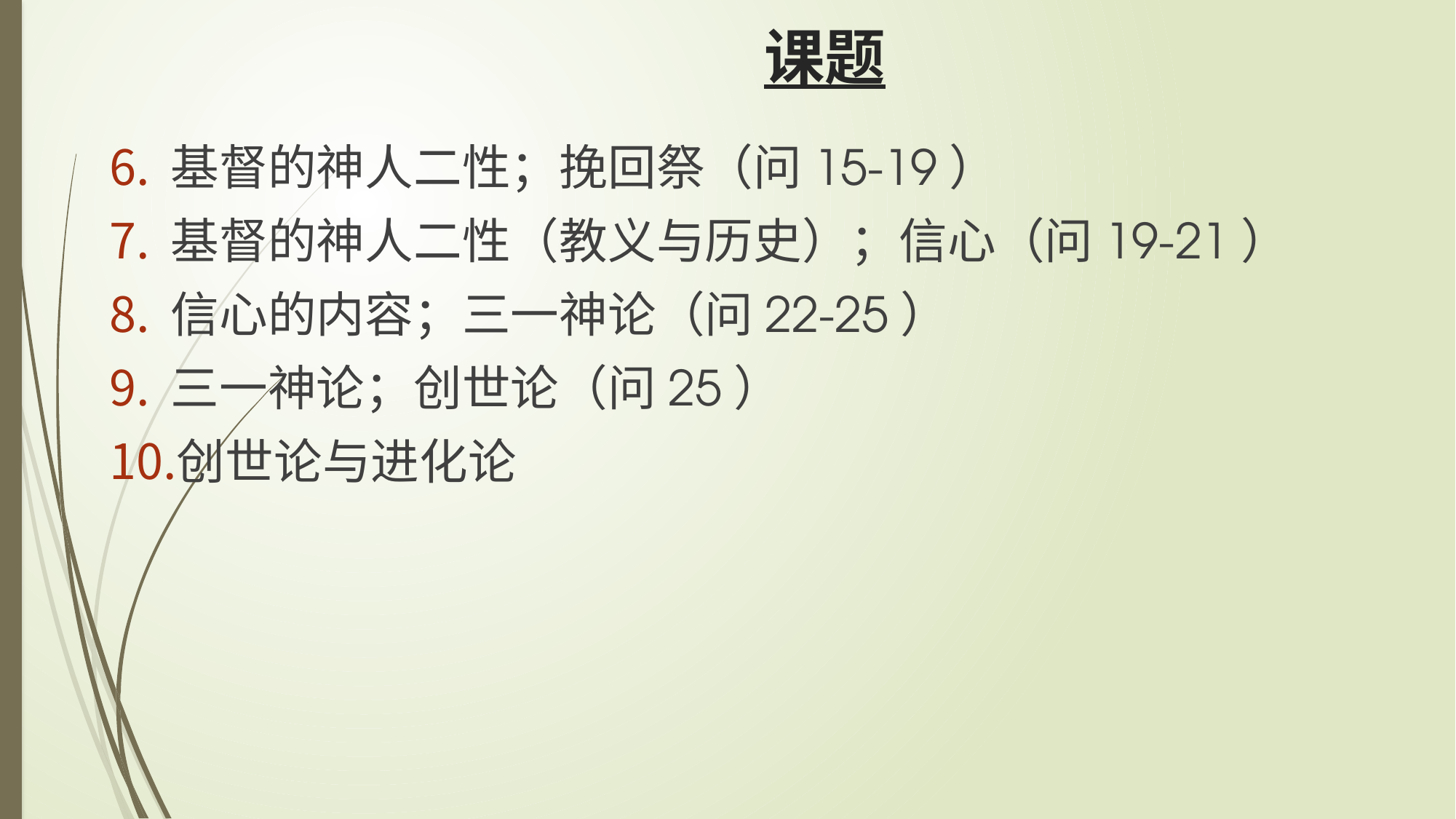

# 课题
基督的神人二性；挽回祭（问15-19）
基督的神人二性（教义与历史）；信心（问19-21）
信心的内容；三一神论（问22-25）
三一神论；创世论（问25）
创世论与进化论